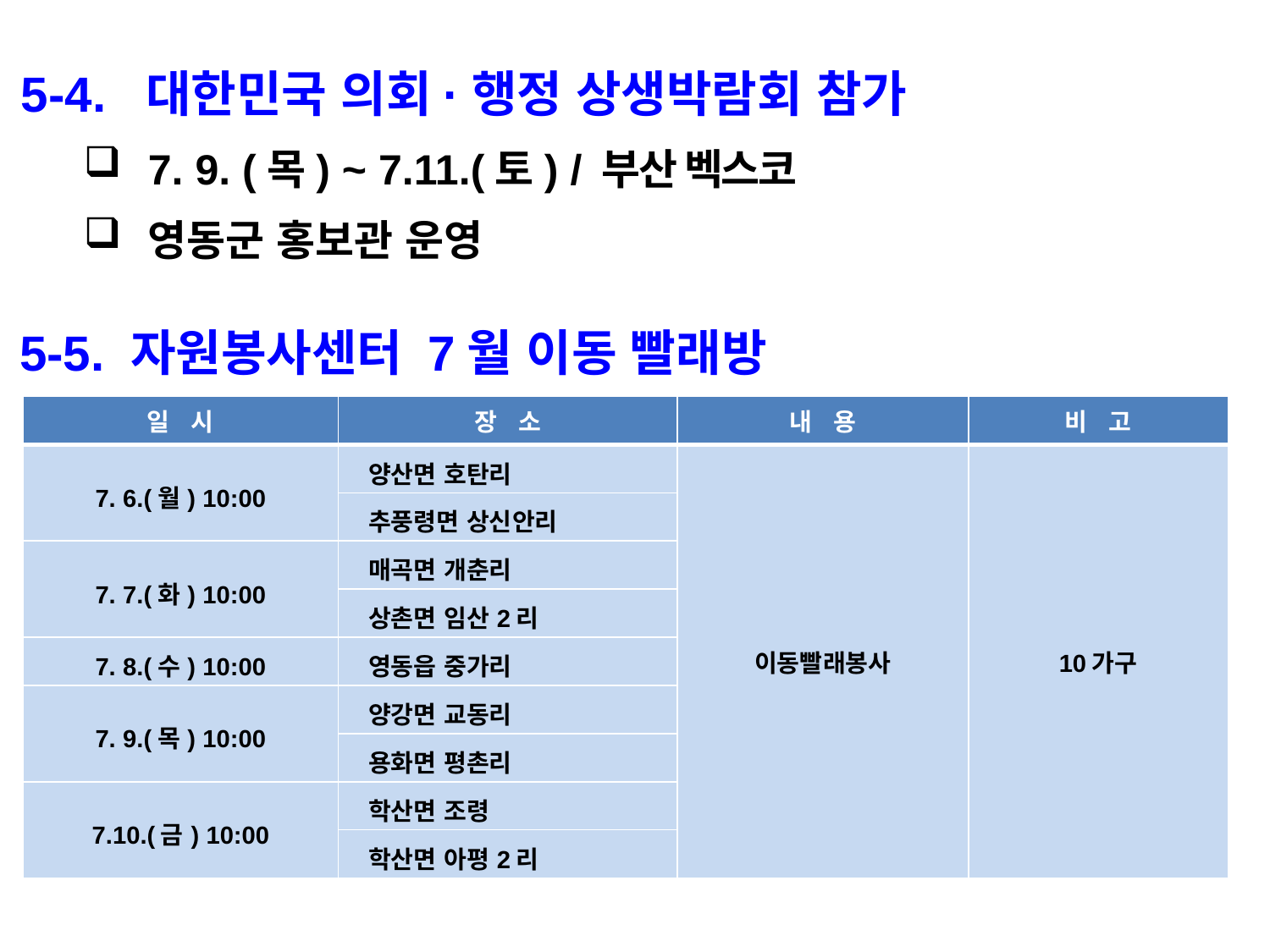

5-4.  대한민국 의회·행정 상생박람회 참가
7. 9. (목) ~ 7.11.(토) / 부산 벡스코
영동군 홍보관 운영
 5-5. 자원봉사센터 7월 이동 빨래방

| 일 시 | 장 소 | 내 용 | 비 고 |
| --- | --- | --- | --- |
| 7. 6.(월) 10:00 | 양산면 호탄리 | 이동빨래봉사 | 10가구 |
|  | 추풍령면 상신안리 |  |  |
| 7. 7.(화) 10:00 | 매곡면 개춘리 |  |  |
|  | 상촌면 임산2리 |  |  |
| 7. 8.(수) 10:00 | 영동읍 중가리 |  |  |
| 7. 9.(목) 10:00 | 양강면 교동리 |  |  |
|  | 용화면 평촌리 |  |  |
| 7.10.(금) 10:00 | 학산면 조령 |  |  |
|  | 학산면 아평2리 |  |  |